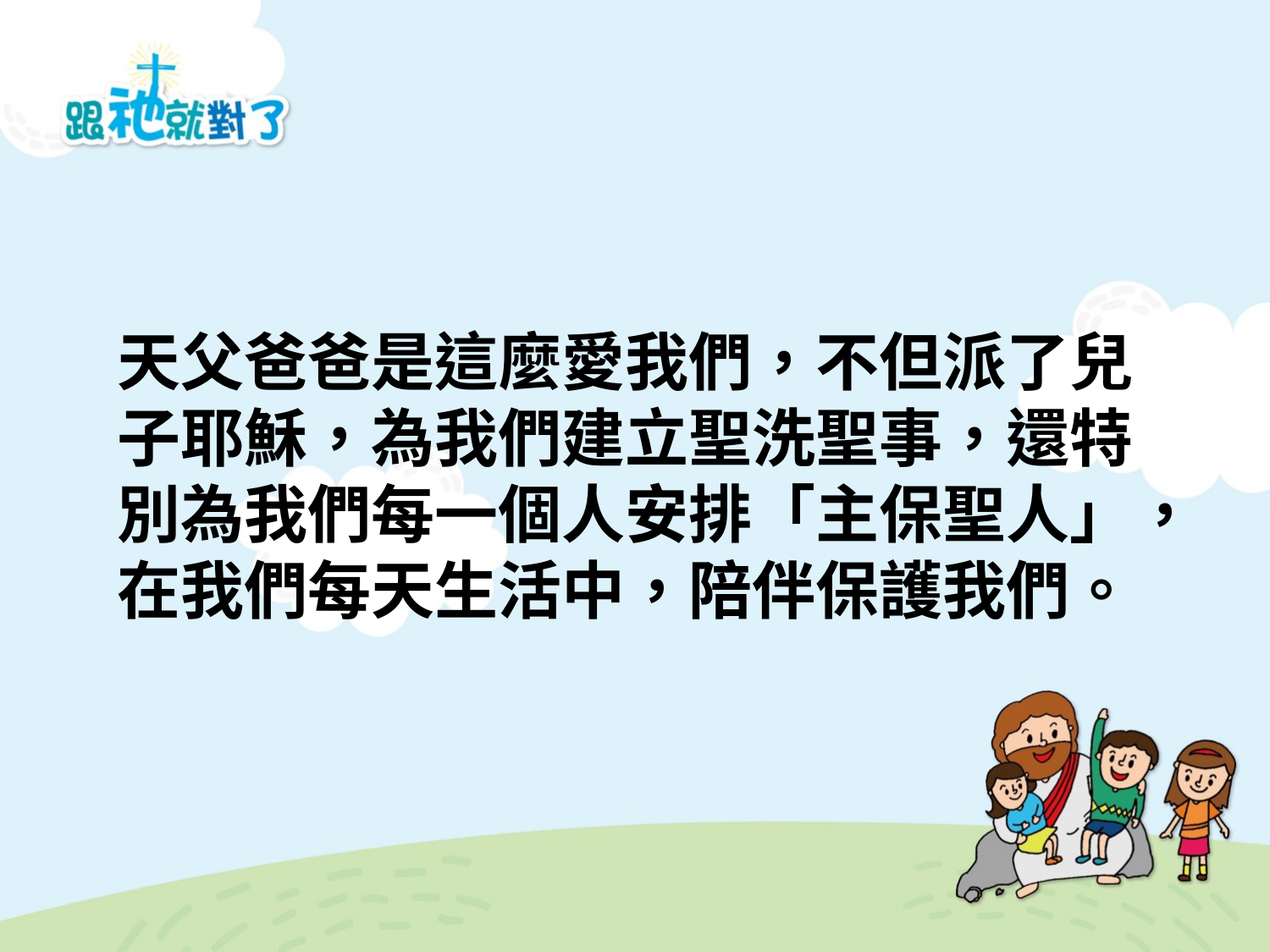

天父爸爸是這麼愛我們，不但派了兒子耶穌，為我們建立聖洗聖事，還特別為我們每一個人安排「主保聖人」，在我們每天生活中，陪伴保護我們。